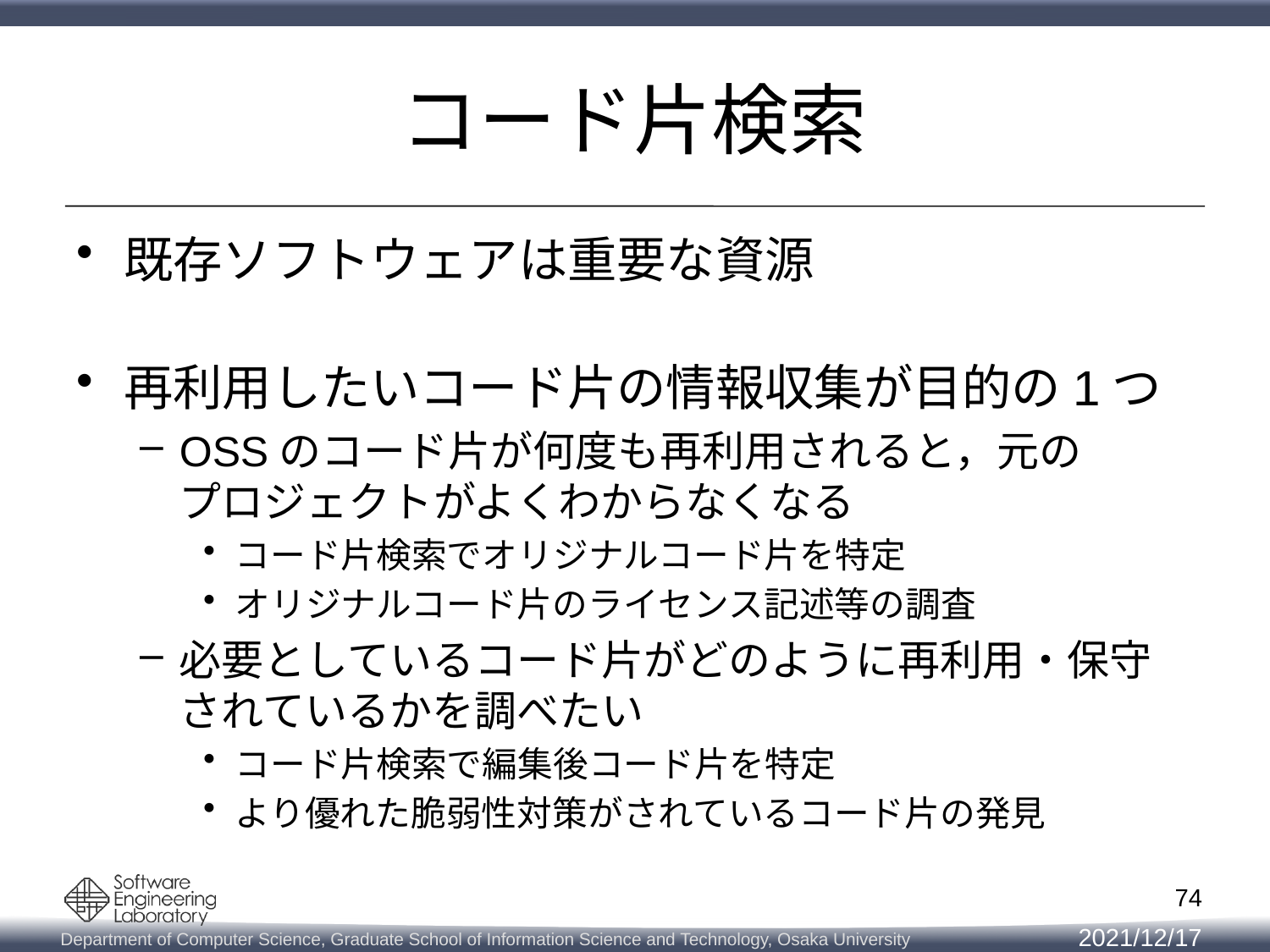

# コード片検索
既存ソフトウェアは重要な資源

再利用したいコード片の情報収集が目的の1つ
OSSのコード片が何度も再利用されると，元の
プロジェクトがよくわからなくなる
コード片検索でオリジナルコード片を特定
オリジナルコード片のライセンス記述等の調査
必要としているコード片がどのように再利用・保守されているかを調べたい
コード片検索で編集後コード片を特定
より優れた脆弱性対策がされているコード片の発見

74
2021/12/17